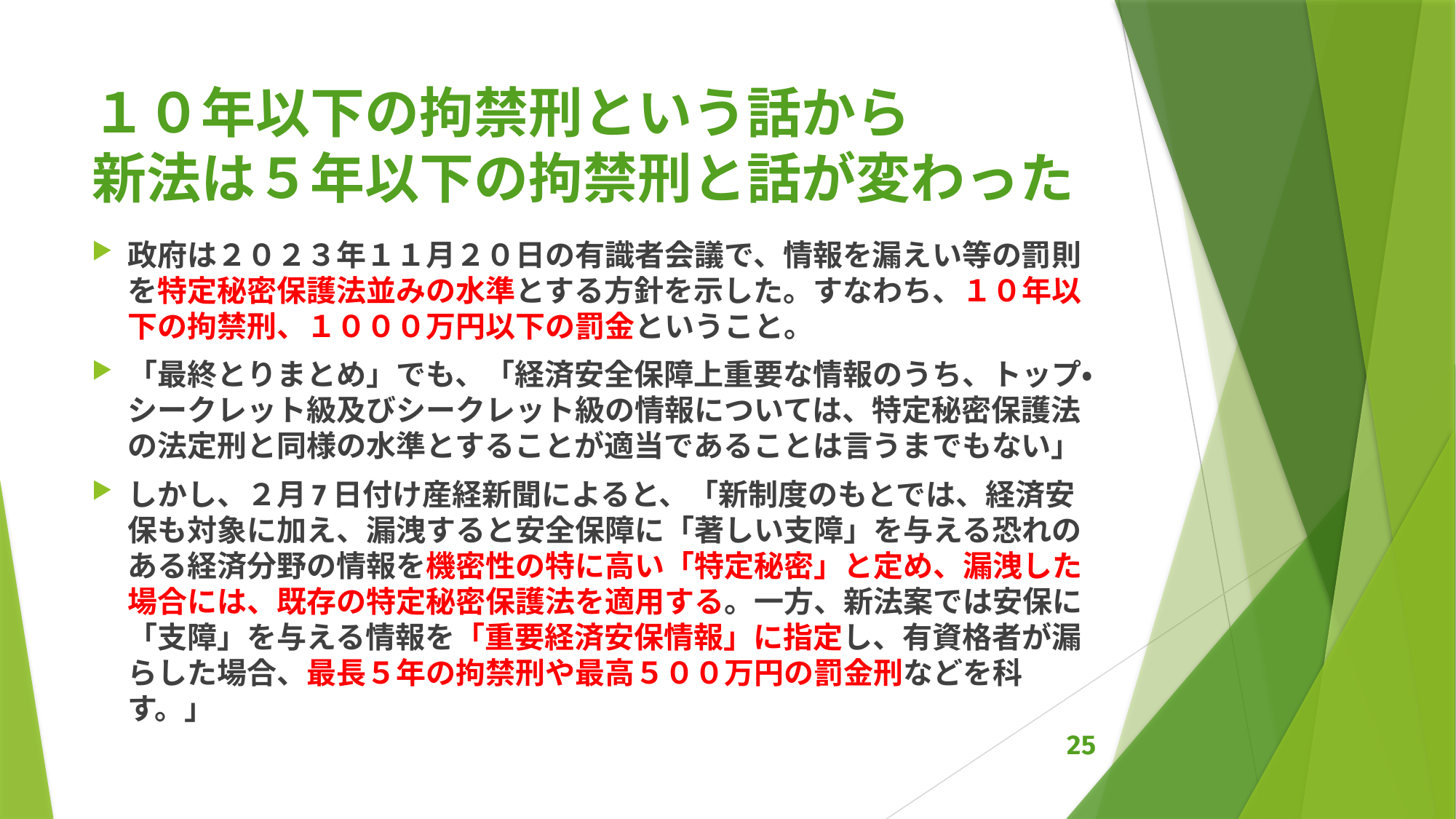

# １０年以下の拘禁刑という話から 新法は５年以下の拘禁刑と話が変わった
政府は２０２３年１１月２０日の有識者会議で、情報を漏えい等の罰則を特定秘密保護法並みの水準とする方針を示した。すなわち、１０年以下の拘禁刑、１０００万円以下の罰金ということ。
「最終とりまとめ」でも、「経済安全保障上重要な情報のうち、トップ・シークレット級及びシークレット級の情報については、特定秘密保護法の法定刑と同様の水準とすることが適当であることは言うまでもない」
しかし、２月7日付け産経新聞によると、「新制度のもとでは、経済安保も対象に加え、漏洩すると安全保障に「著しい支障」を与える恐れのある経済分野の情報を機密性の特に高い「特定秘密」と定め、漏洩した場合には、既存の特定秘密保護法を適用する。一方、新法案では安保に「支障」を与える情報を「重要経済安保情報」に指定し、有資格者が漏らした場合、最長５年の拘禁刑や最高５００万円の罰金刑などを科す。」
25